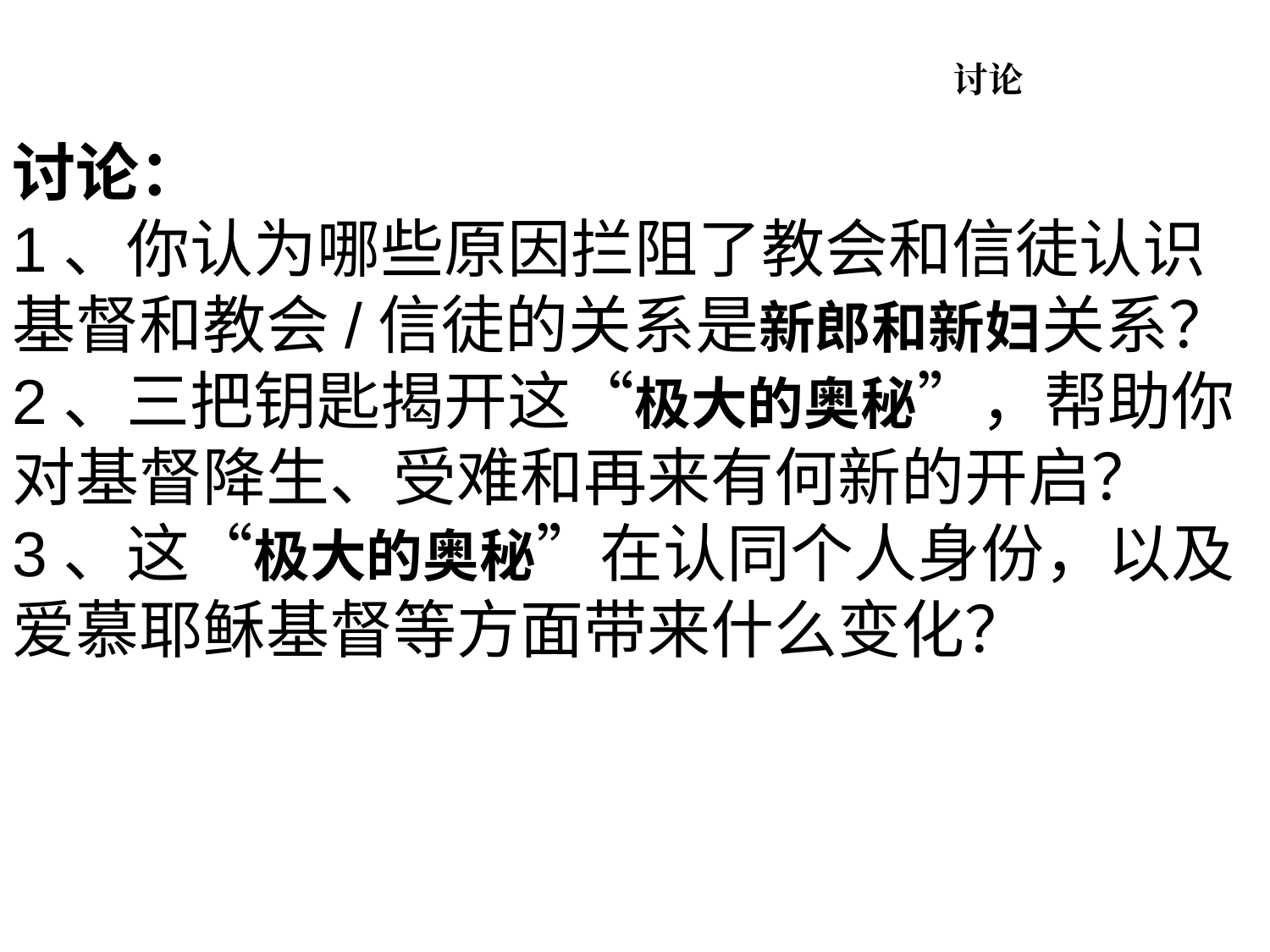

讨论
讨论：
1、你认为哪些原因拦阻了教会和信徒认识基督和教会/信徒的关系是新郎和新妇关系？
2、三把钥匙揭开这“极大的奥秘”，帮助你对基督降生、受难和再来有何新的开启？
3、这“极大的奥秘”在认同个人身份，以及爱慕耶稣基督等方面带来什么变化？